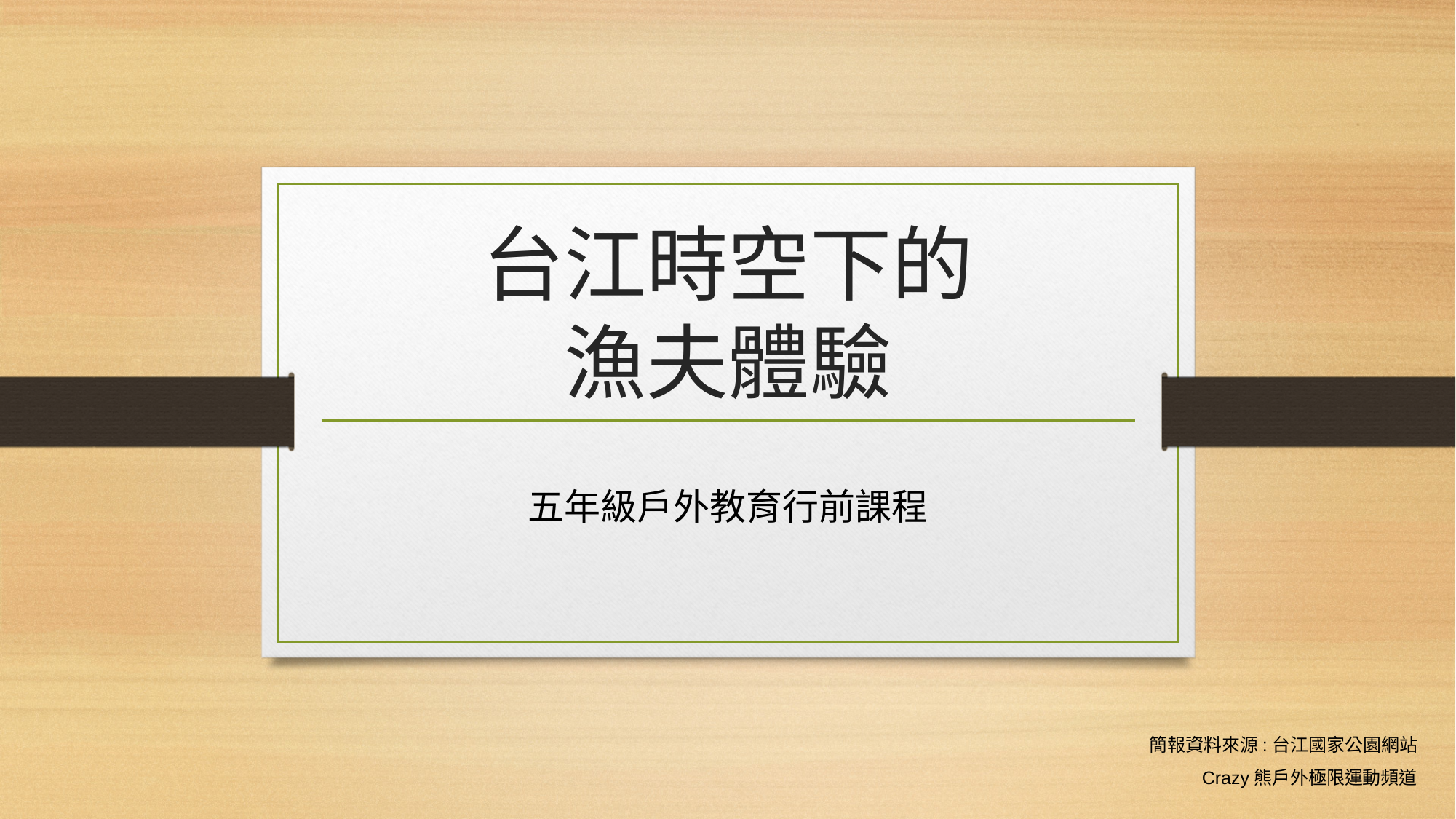

# 台江時空下的 漁夫體驗
五年級戶外教育行前課程
簡報資料來源:台江國家公園網站
Crazy熊戶外極限運動頻道